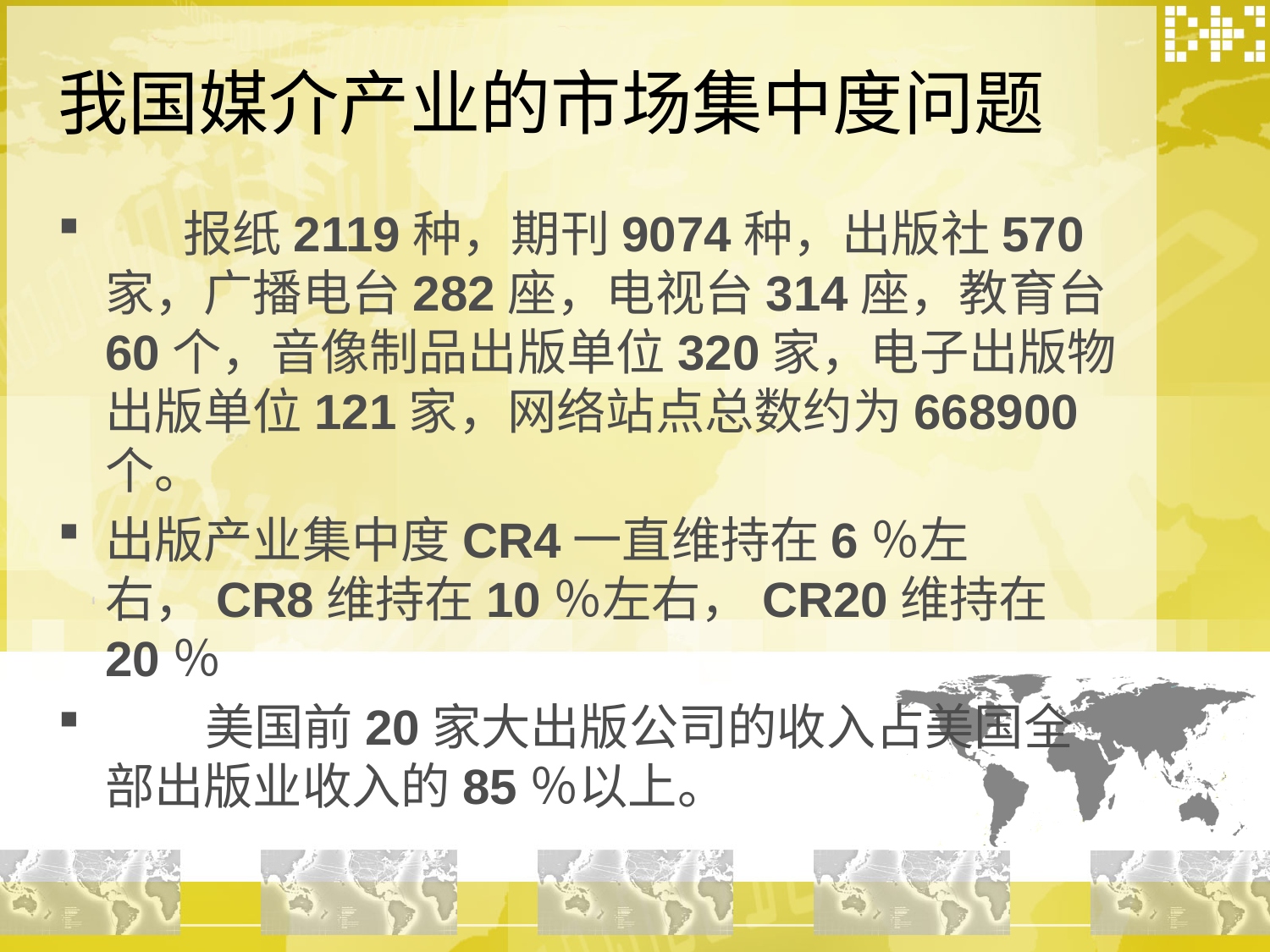

# 我国媒介产业的市场集中度问题
      报纸2119种，期刊9074种，出版社570家，广播电台282座，电视台314座，教育台60个，音像制品出版单位320家，电子出版物出版单位121家，网络站点总数约为668900个。
出版产业集中度CR4一直维持在6％左右，CR8维持在10％左右，CR20维持在20％
        美国前20家大出版公司的收入占美国全部出版业收入的85％以上。